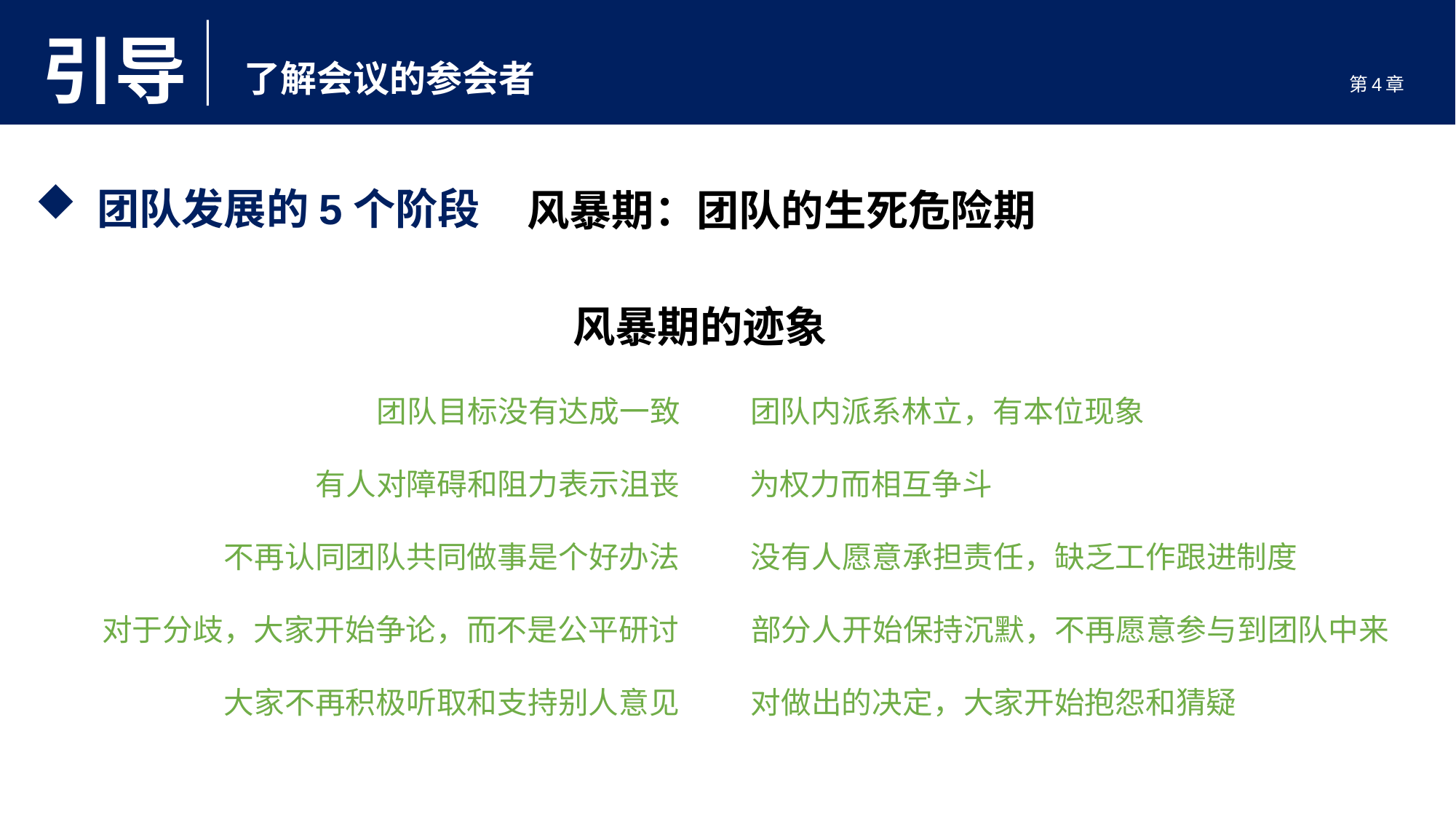

引导

了解会议的参会者
第4章
 团队发展的5个阶段
风暴期：团队的生死危险期
风暴期的迹象
团队内派系林立，有本位现象
团队目标没有达成一致
为权力而相互争斗
有人对障碍和阻力表示沮丧
没有人愿意承担责任，缺乏工作跟进制度
不再认同团队共同做事是个好办法
部分人开始保持沉默，不再愿意参与到团队中来
对于分歧，大家开始争论，而不是公平研讨
对做出的决定，大家开始抱怨和猜疑
大家不再积极听取和支持别人意见